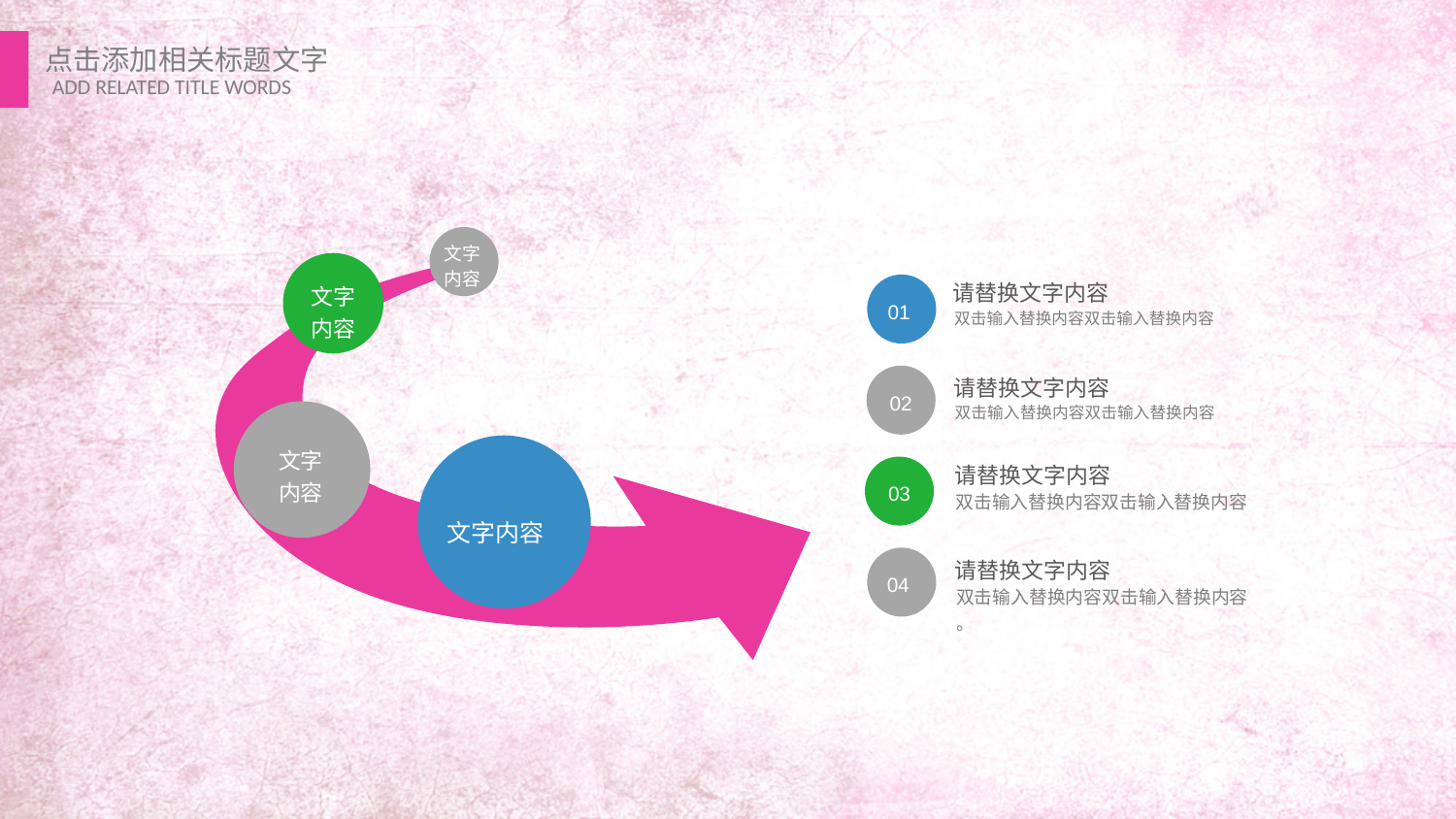

文字内容

文字内容

请替换文字内容
01
双击输入替换内容双击输入替换内容

请替换文字内容
02
双击输入替换内容双击输入替换内容

文字内容

文字内容

请替换文字内容
03
双击输入替换内容双击输入替换内容

请替换文字内容
04
双击输入替换内容双击输入替换内容
。